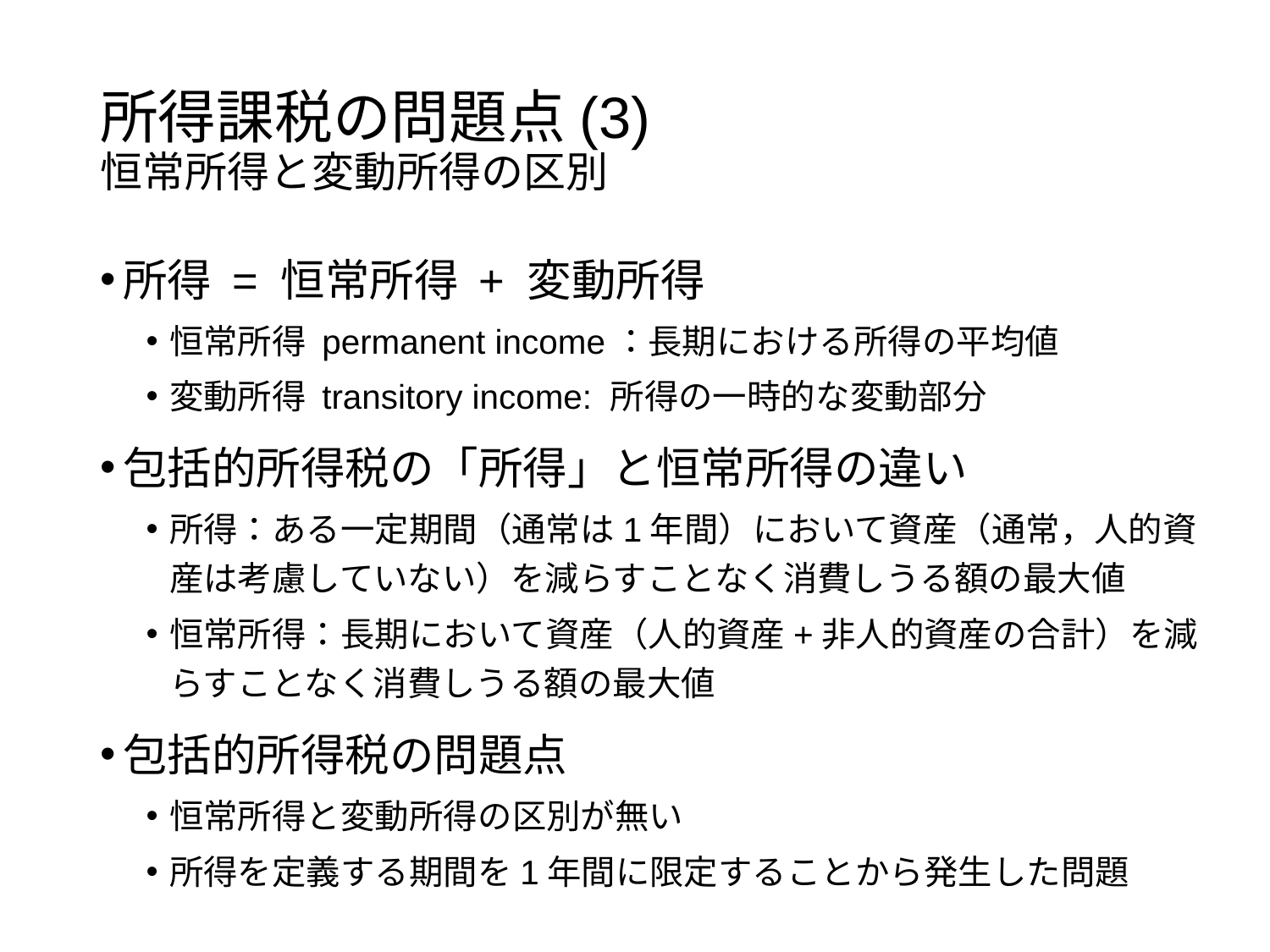

# 所得課税の問題点(3) 恒常所得と変動所得の区別
所得 = 恒常所得 + 変動所得
恒常所得 permanent income：長期における所得の平均値
変動所得 transitory income: 所得の一時的な変動部分
包括的所得税の「所得」と恒常所得の違い
所得：ある一定期間（通常は1年間）において資産（通常，人的資産は考慮していない）を減らすことなく消費しうる額の最大値
恒常所得：長期において資産（人的資産+非人的資産の合計）を減らすことなく消費しうる額の最大値
包括的所得税の問題点
恒常所得と変動所得の区別が無い
所得を定義する期間を1年間に限定することから発生した問題